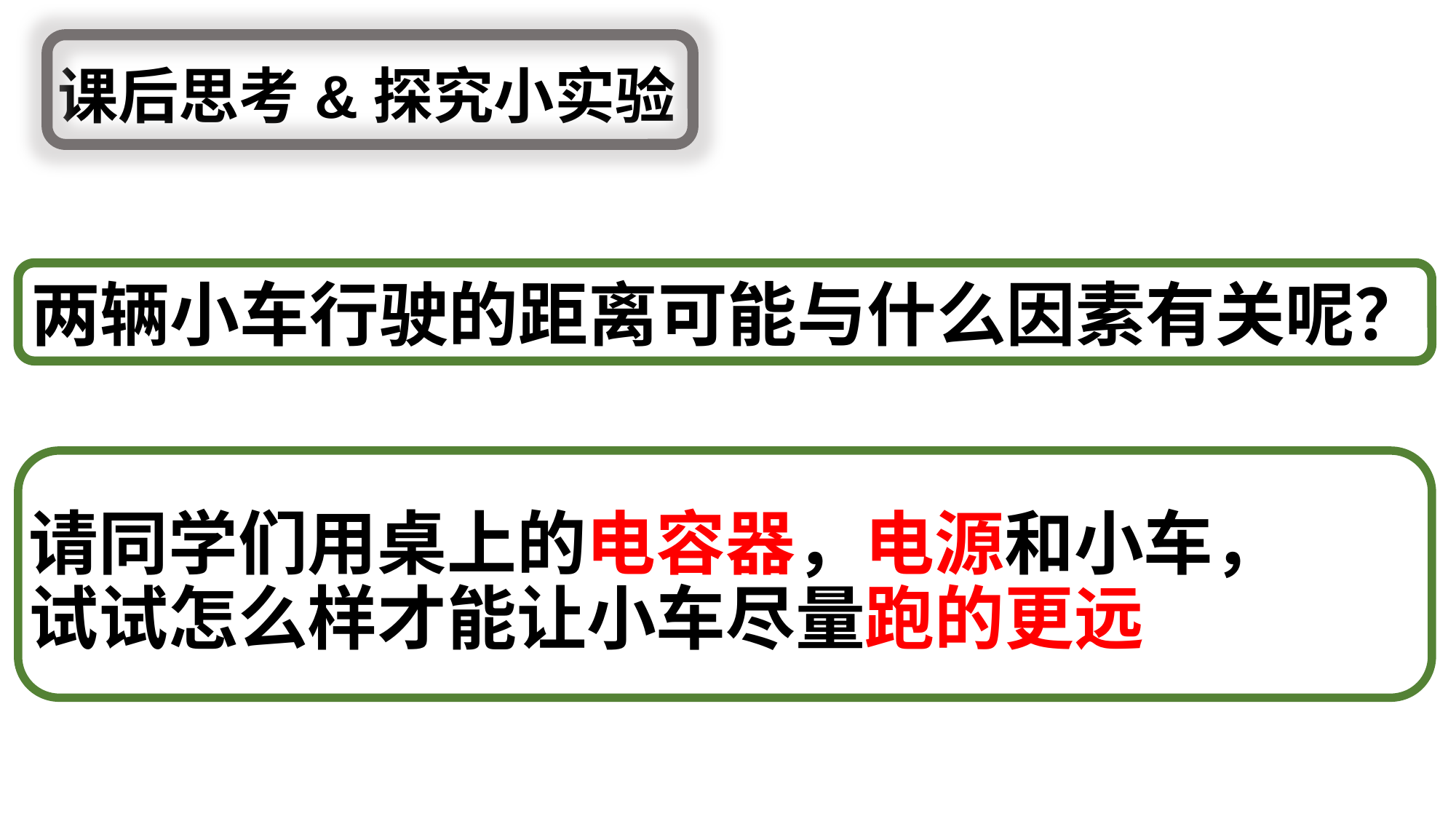

课后思考&探究小实验
  两辆小车行驶的距离可能与什么因素有关呢？

请同学们用桌上的电容器，电源和小车，试试怎么样才能让小车尽量跑的更远